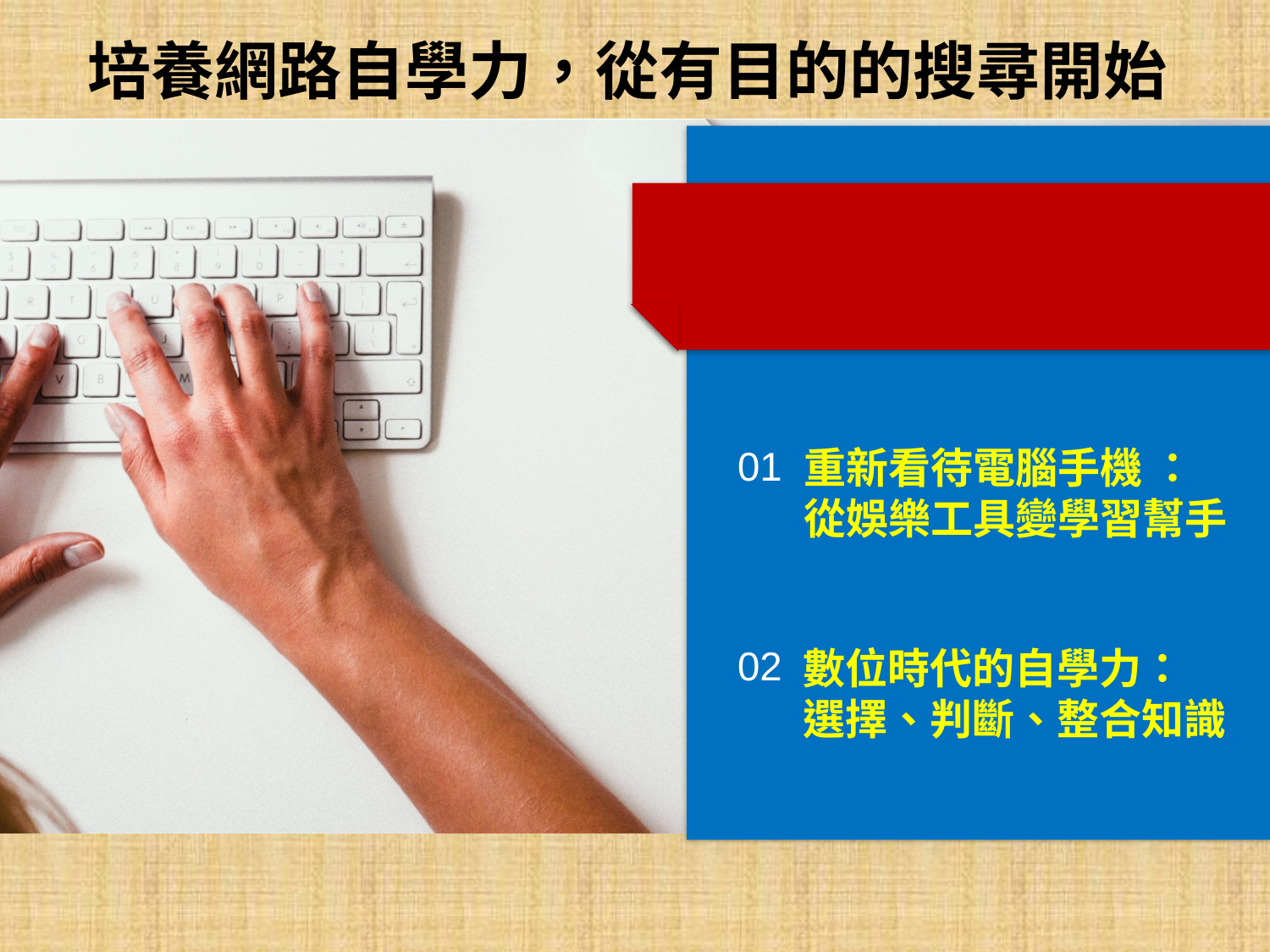

培養網路自學力，從有目的的搜尋開始

01
重新看待電腦手機 ：
從娛樂工具變學習幫手
02
數位時代的自學力：
選擇、判斷、整合知識